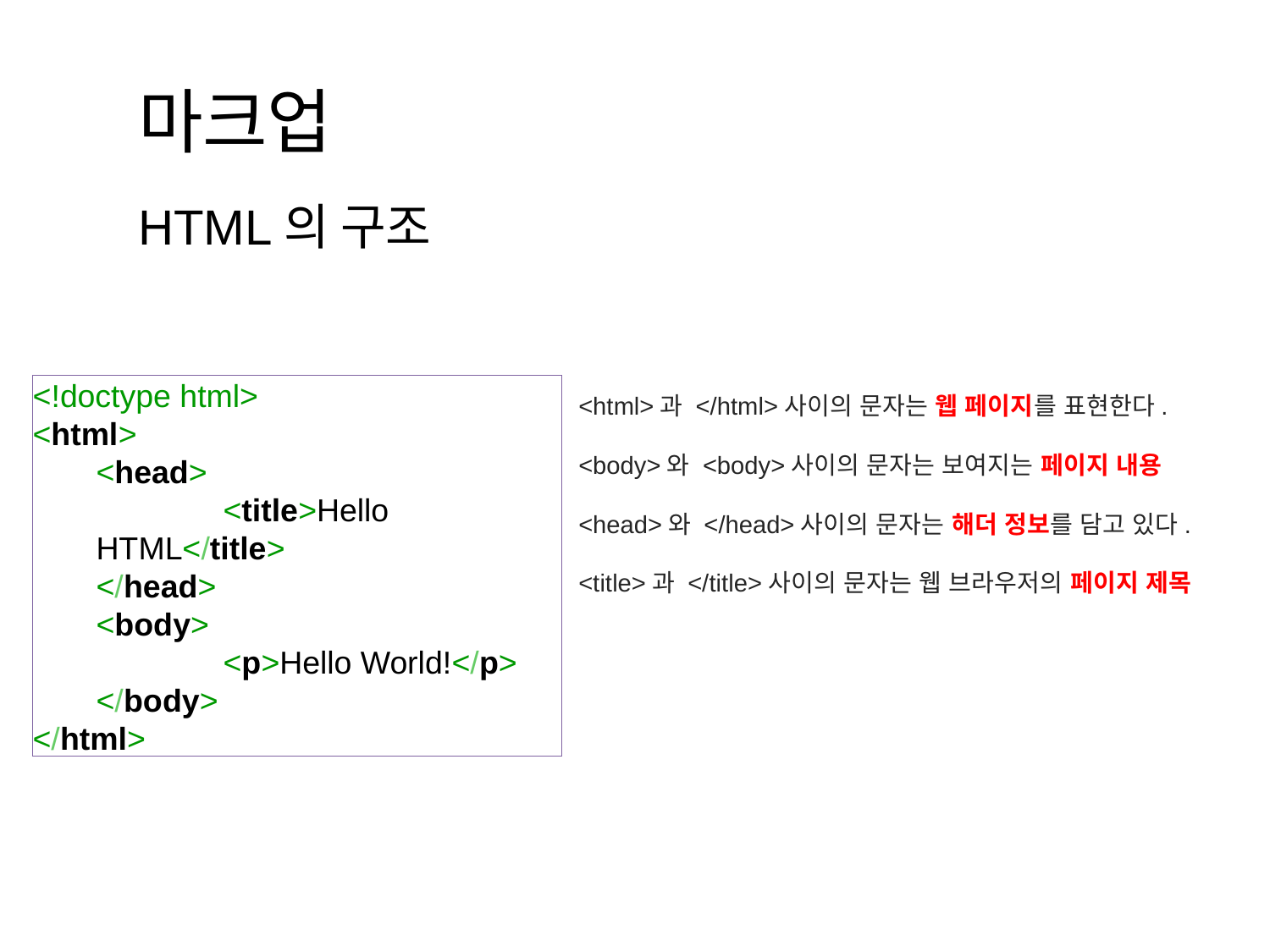

마크업
HTML의 구조
<!doctype html>
<html>
<head>
   	<title>Hello HTML</title>
</head>
<body>
   	<p>Hello World!</p>
</body>
</html>
<html>과 </html>사이의 문자는 웹 페이지를 표현한다.

<body>와 <body>사이의 문자는 보여지는 페이지 내용

<head>와 </head>사이의 문자는 해더 정보를 담고 있다.

<title>과 </title>사이의 문자는 웹 브라우저의 페이지 제목